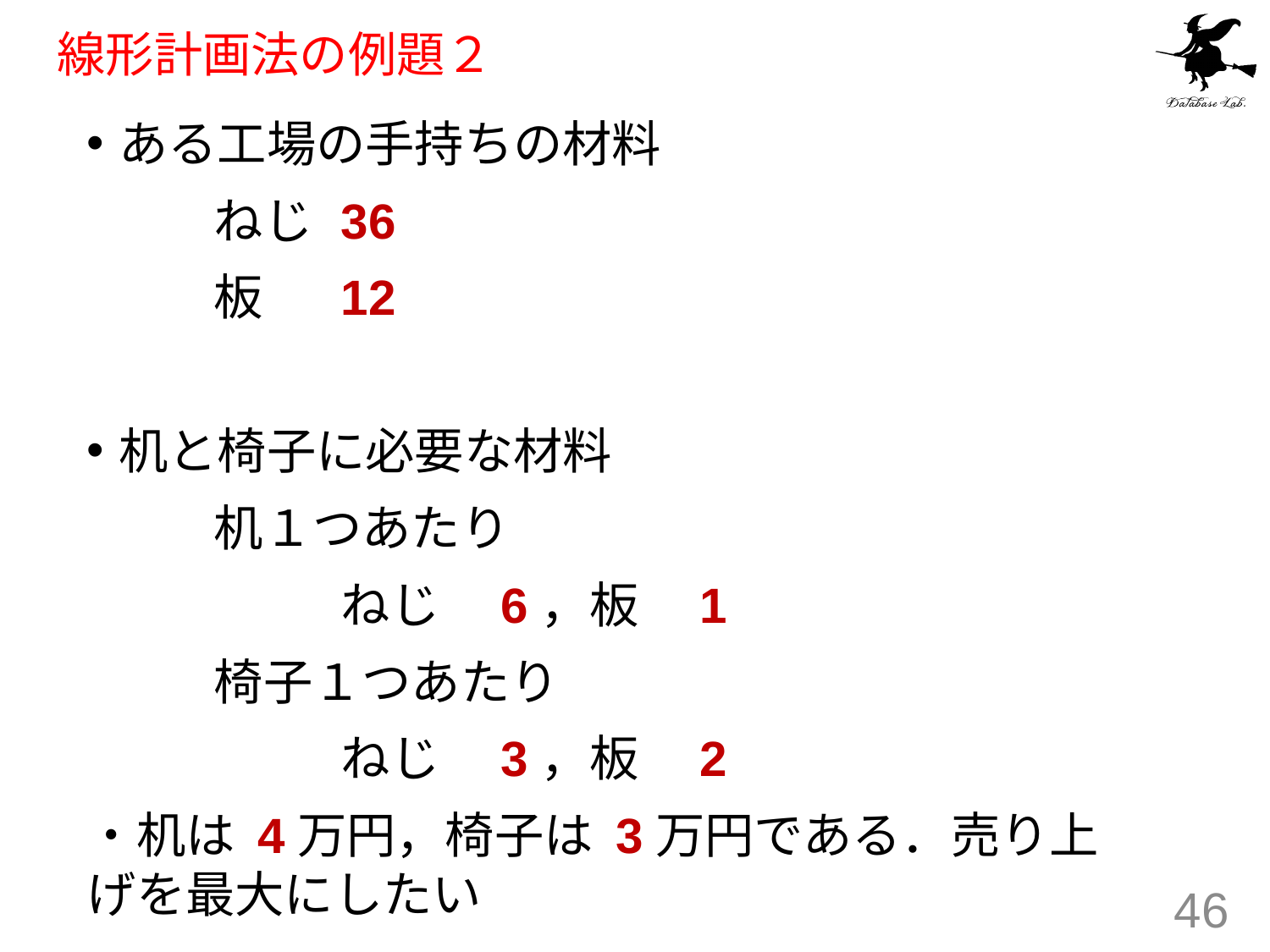

# 線形計画法の例題２
ある工場の手持ちの材料
	ねじ  	36
	板	12

机と椅子に必要な材料
	机１つあたり
		ねじ　6，板　1
	椅子１つあたり
　		ねじ　3，板　2
・机は 4万円，椅子は 3万円である．売り上げを最大にしたい

46